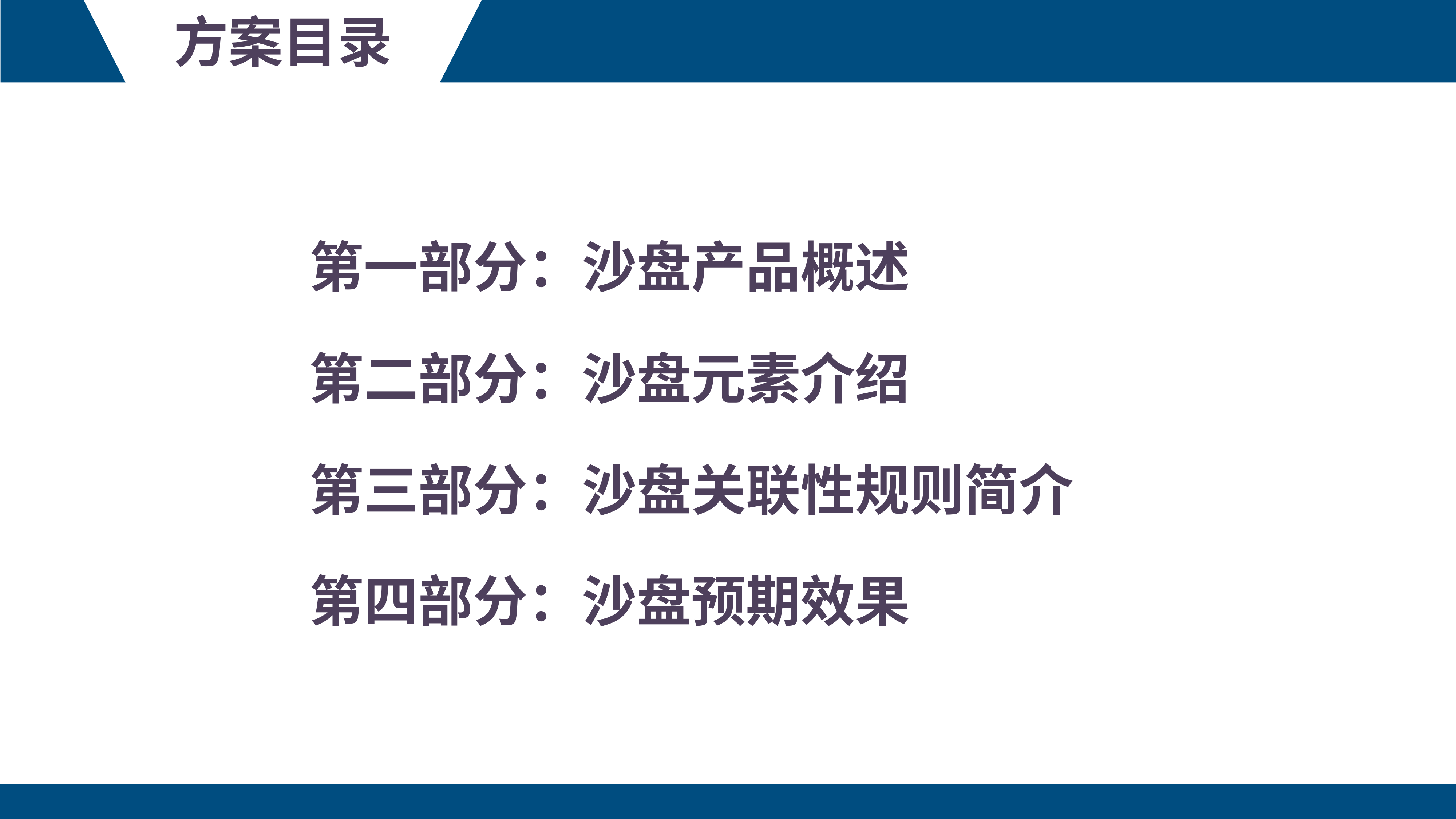

方案目录
第一部分：沙盘产品概述
第二部分：沙盘元素介绍
第三部分：沙盘关联性规则简介
第四部分：沙盘预期效果